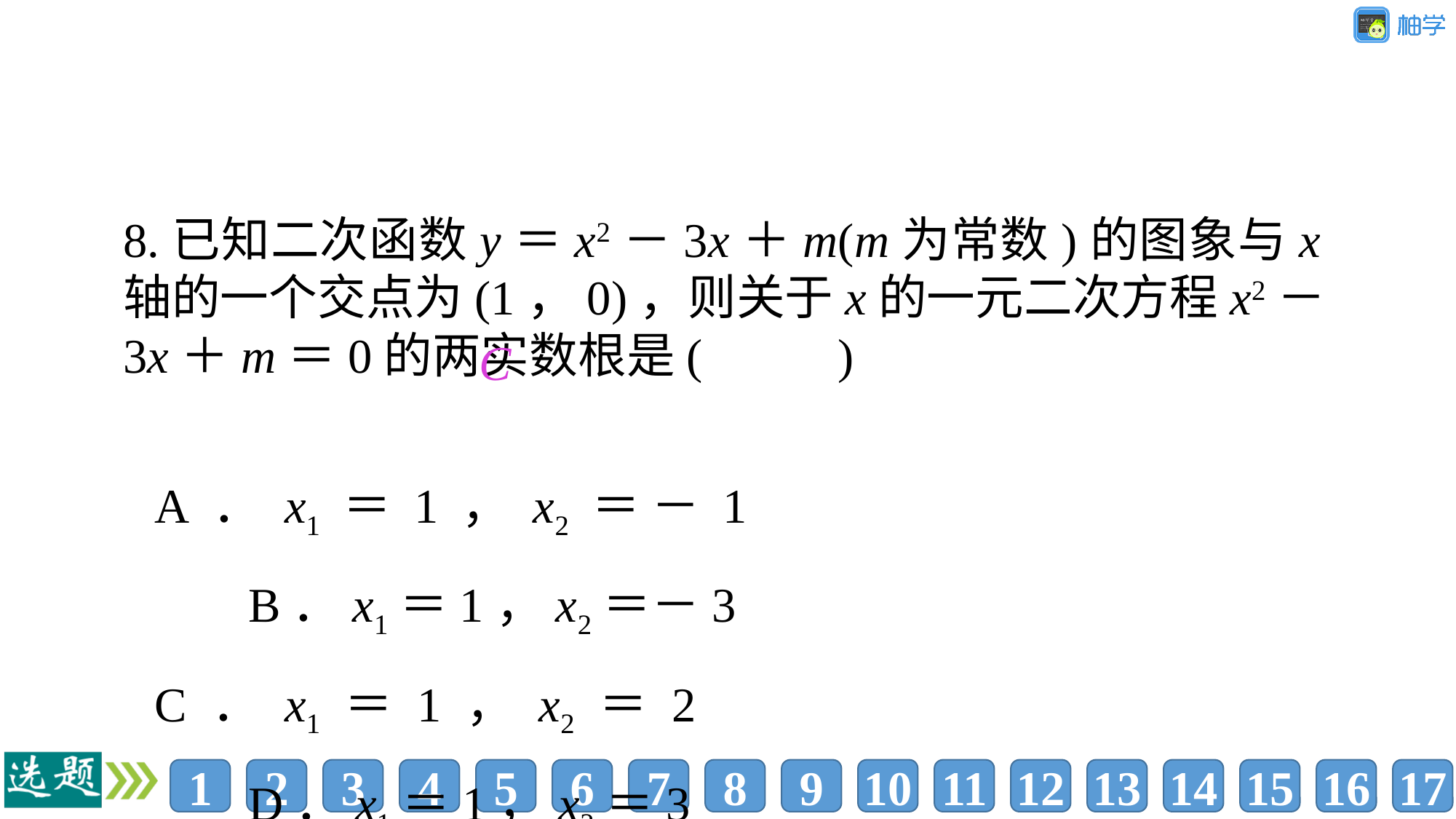

8.已知二次函数y＝x2－3x＋m(m为常数)的图象与x轴的一个交点为(1，0)，则关于x的一元二次方程x2－3x＋m＝0的两实数根是(%////%)

A．x1＝1，x2＝－1							B．x1＝1，x2＝－3
C．x1＝1，x2＝2							D．x1＝1，x2＝3
C